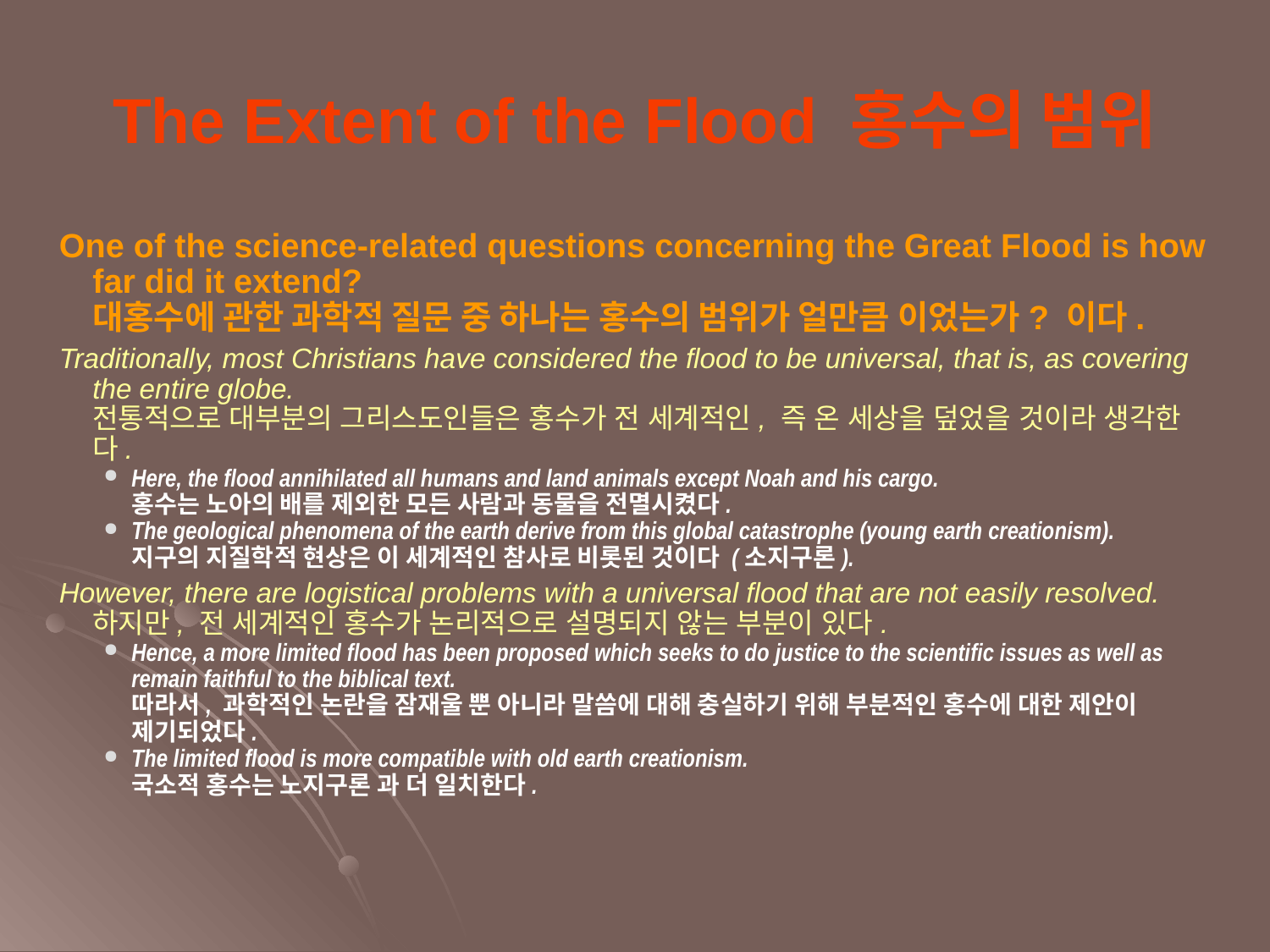

The Extent of the Flood 홍수의 범위
One of the science-related questions concerning the Great Flood is how far did it extend?
대홍수에 관한 과학적 질문 중 하나는 홍수의 범위가 얼만큼 이었는가? 이다.
Traditionally, most Christians have considered the flood to be universal, that is, as covering the entire globe.
전통적으로 대부분의 그리스도인들은 홍수가 전 세계적인, 즉 온 세상을 덮었을 것이라 생각한다.
Here, the flood annihilated all humans and land animals except Noah and his cargo.
홍수는 노아의 배를 제외한 모든 사람과 동물을 전멸시켰다.
The geological phenomena of the earth derive from this global catastrophe (young earth creationism).
지구의 지질학적 현상은 이 세계적인 참사로 비롯된 것이다 (소지구론).
However, there are logistical problems with a universal flood that are not easily resolved.
하지만, 전 세계적인 홍수가 논리적으로 설명되지 않는 부분이 있다.
Hence, a more limited flood has been proposed which seeks to do justice to the scientific issues as well as remain faithful to the biblical text.
따라서, 과학적인 논란을 잠재울 뿐 아니라 말씀에 대해 충실하기 위해 부분적인 홍수에 대한 제안이 제기되었다.
The limited flood is more compatible with old earth creationism.
국소적 홍수는 노지구론 과 더 일치한다.